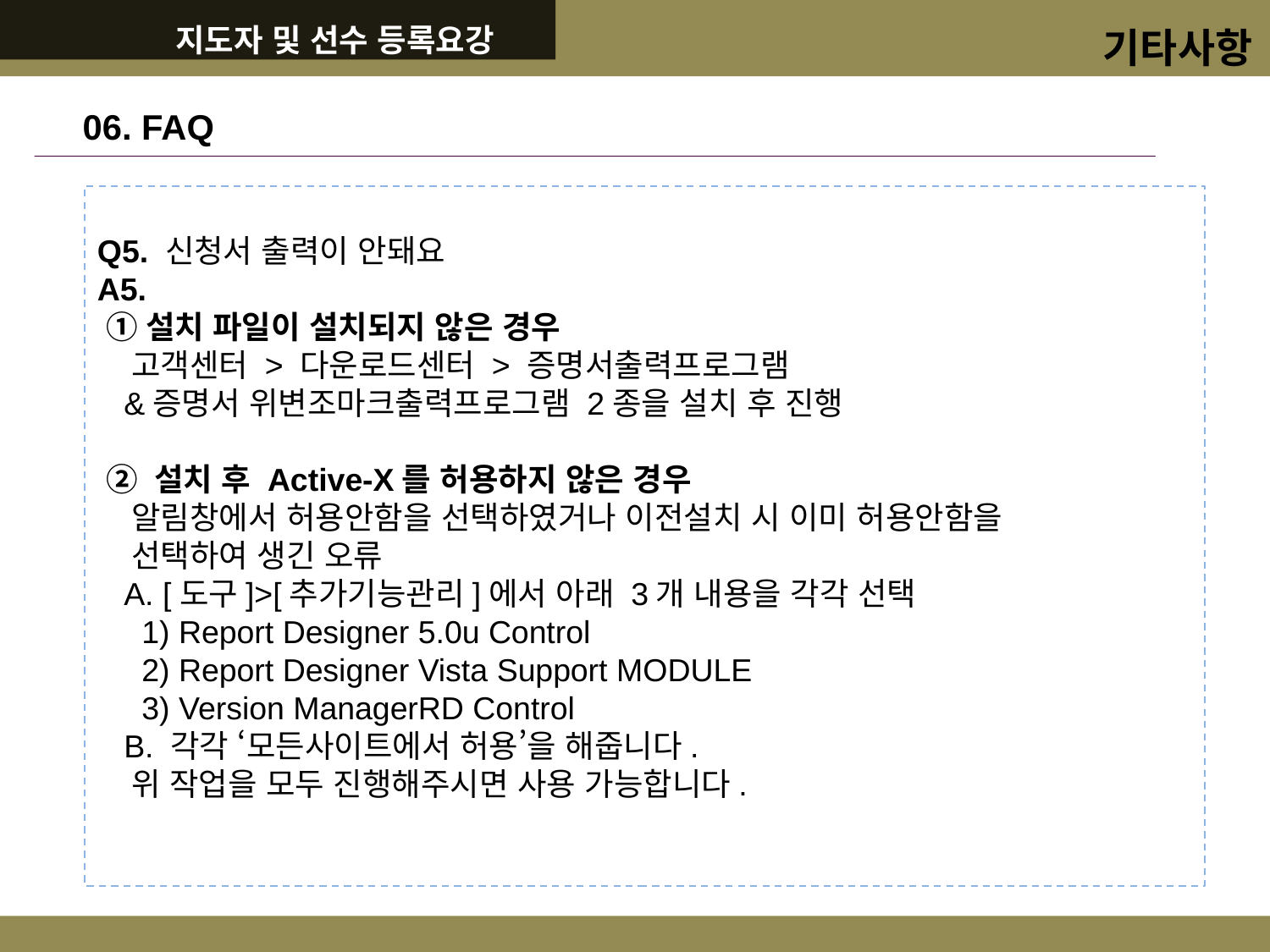

지도자 및 선수 등록요강
    기타사항
06. FAQ

Q5. 신청서 출력이 안돼요
A5.
 ①설치 파일이 설치되지 않은 경우
   고객센터 > 다운로드센터 > 증명서출력프로그램
   &증명서 위변조마크출력프로그램 2종을 설치 후 진행

 ② 설치 후 Active-X를 허용하지 않은 경우
   알림창에서 허용안함을 선택하였거나 이전설치 시 이미 허용안함을
   선택하여 생긴 오류
   A. [도구]>[추가기능관리]에서 아래 3개 내용을 각각 선택
     1) Report Designer 5.0u Control
     2) Report Designer Vista Support MODULE
     3) Version ManagerRD Control
   B. 각각 ‘모든사이트에서 허용’을 해줍니다.
   위 작업을 모두 진행해주시면 사용 가능합니다.